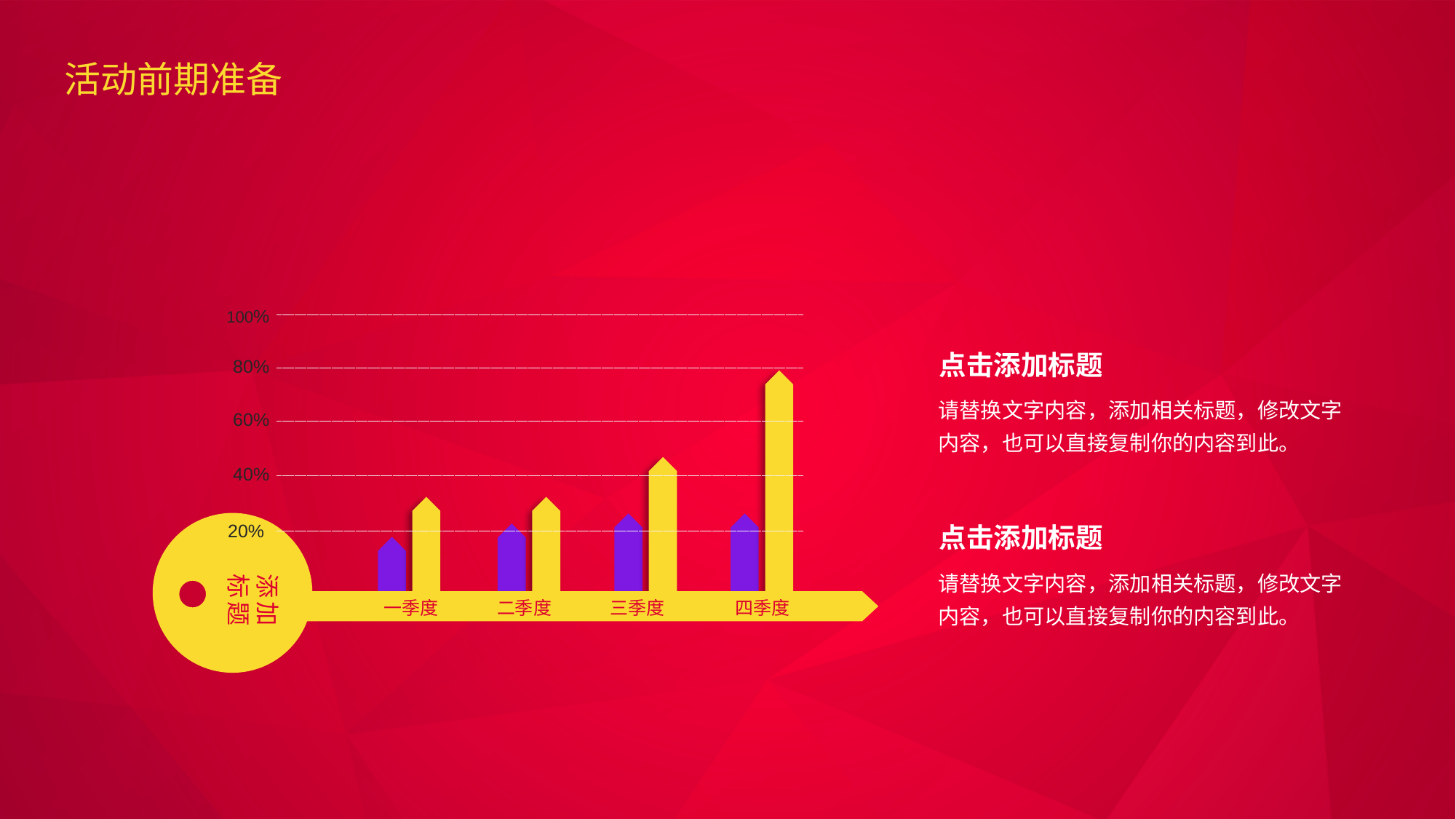

活动前期准备
100%
点击添加标题
80%

请替换文字内容，添加相关标题，修改文字内容，也可以直接复制你的内容到此。
60%
40%

添加
标题
20%
点击添加标题
请替换文字内容，添加相关标题，修改文字内容，也可以直接复制你的内容到此。
二季度
三季度
四季度
一季度